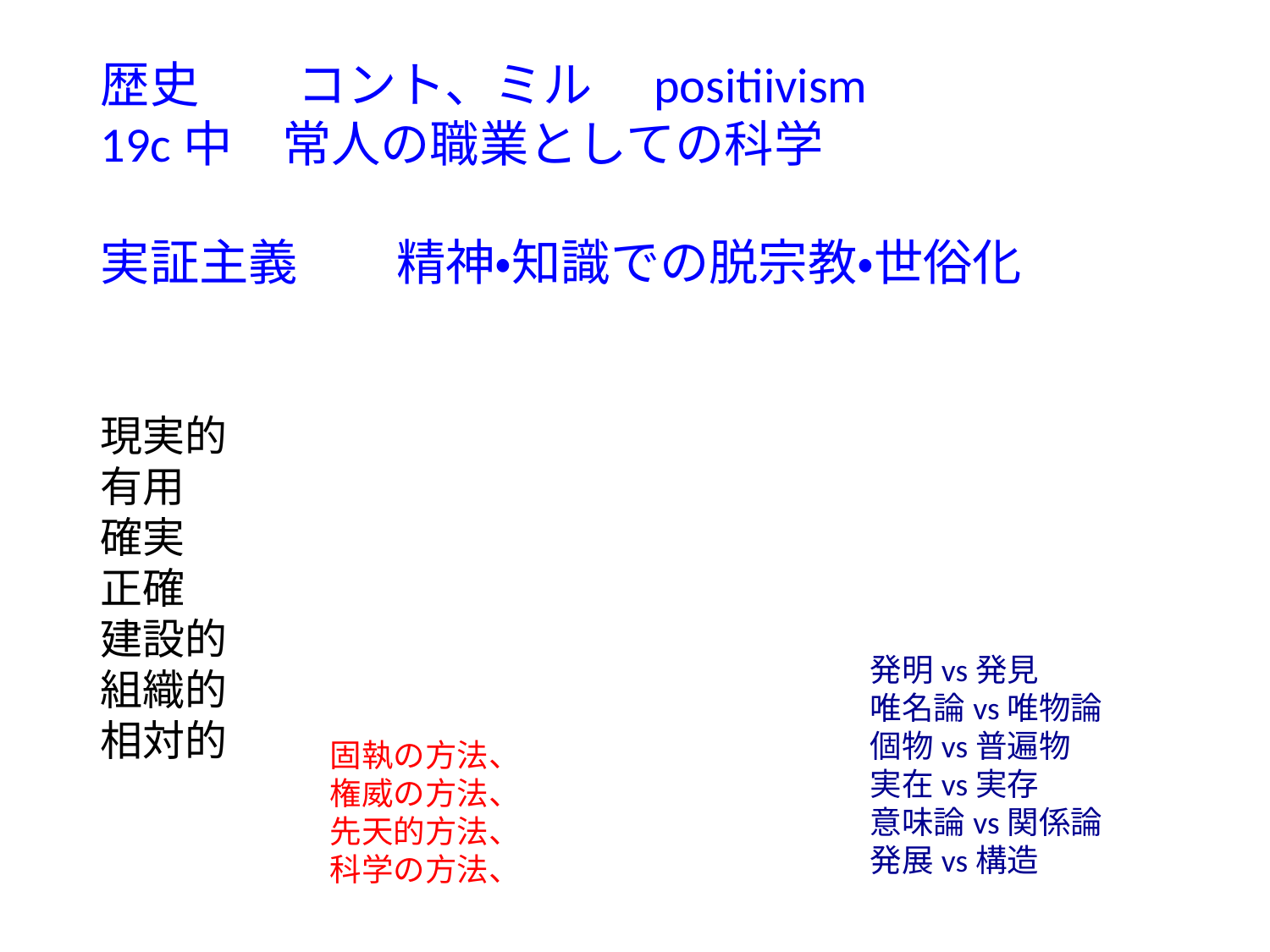

歴史　　コント、ミル　positiivism
19c中　常人の職業としての科学

実証主義　　精神・知識での脱宗教・世俗化

現実的
有用
確実
正確
建設的
組織的
相対的

発明vs発見
唯名論vs唯物論
個物vs普遍物
実在vs実存
意味論vs関係論
発展vs構造

固執の方法、
権威の方法、
先天的方法、
科学の方法、